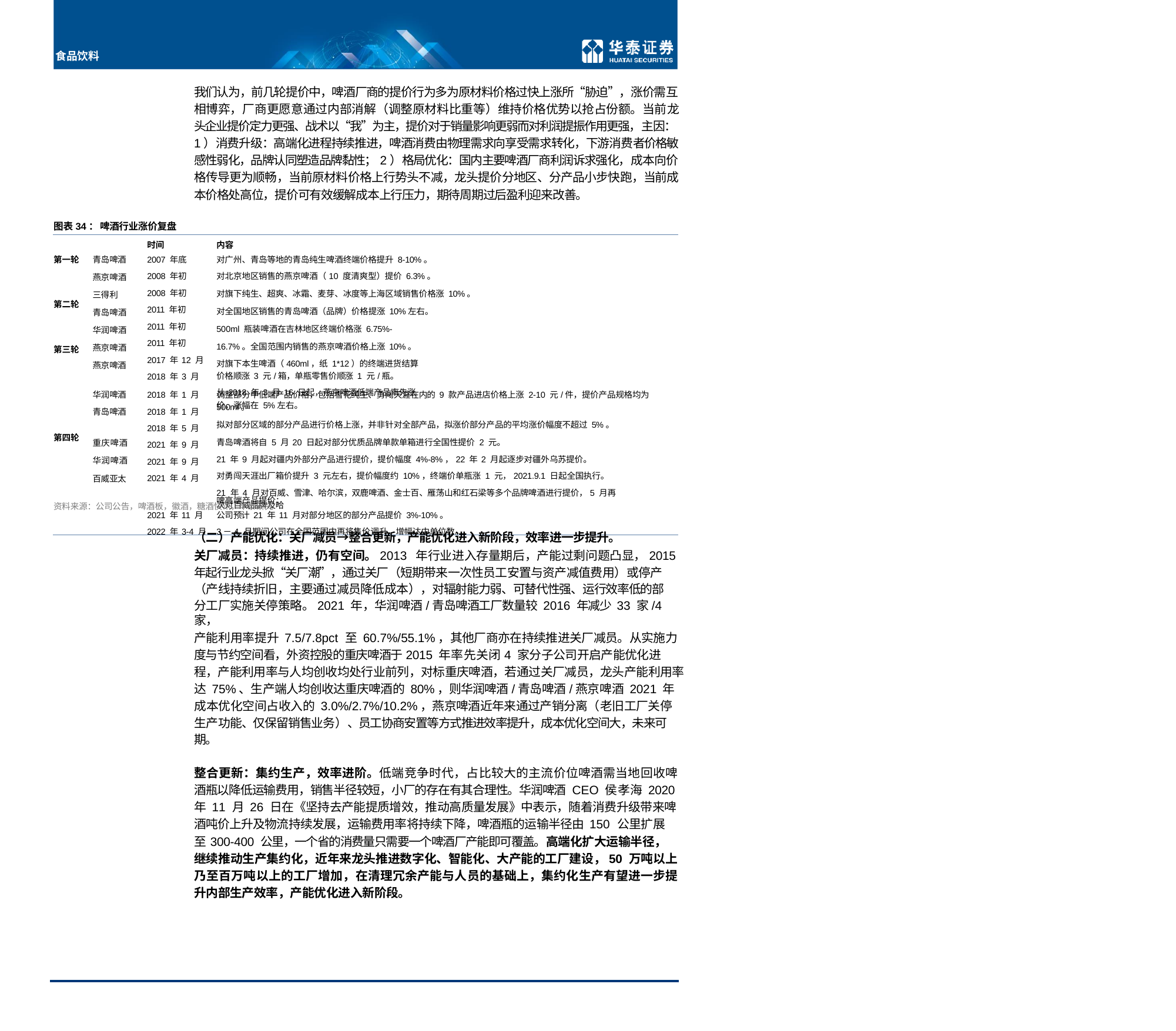

食品饮料
我们认为，前几轮提价中，啤酒厂商的提价行为多为原材料价格过快上涨所“胁迫”，涨价需互相博弈，厂商更愿意通过内部消解（调整原材料比重等）维持价格优势以抢占份额。当前龙头企业提价定力更强、战术以“我”为主，提价对于销量影响更弱而对利润提振作用更强，主因：1）消费升级：高端化进程持续推进，啤酒消费由物理需求向享受需求转化，下游消费者价格敏感性弱化，品牌认同塑造品牌黏性；2）格局优化：国内主要啤酒厂商利润诉求强化，成本向价格传导更为顺畅，当前原材料价格上行势头不减，龙头提价分地区、分产品小步快跑，当前成本价格处高位，提价可有效缓解成本上行压力，期待周期过后盈利迎来改善。

图表34： 啤酒行业涨价复盘
|  |  | 时间 | 内容 |
| --- | --- | --- | --- |
| 第一轮 第二轮 第三轮 | 青岛啤酒 燕京啤酒三得利 青岛啤酒华润啤酒燕京啤酒燕京啤酒 | 2007 年底 2008 年初 2008 年初 2011 年初 2011 年初 2011 年初 2017 年 12 月 2018 年 3 月 | 对广州、青岛等地的青岛纯生啤酒终端价格提升 8-10%。 对北京地区销售的燕京啤酒（10 度清爽型）提价 6.3%。 对旗下纯生、超爽、冰霜、麦芽、冰度等上海区域销售价格涨 10%。对全国地区销售的青岛啤酒（品牌）价格提涨 10%左右。 500ml 瓶装啤酒在吉林地区终端价格涨 6.75%-16.7%。全国范围内销售的燕京啤酒价格上涨 10%。 对旗下本生啤酒（460ml，纸 1\*12）的终端进货结算价格顺涨 3 元/箱，单瓶零售价顺涨 1 元/瓶。 从 2018 年 3 月 16 日起，燕京啤酒低端产品率先涨价，涨幅在 5%左右。 |
| 第四轮 | 华润啤酒 青岛啤酒 重庆啤酒华润啤酒百威亚太 | 2018 年 1 月 2018 年 1 月 2018 年 5 月 2021 年 9 月 2021 年 9 月 2021 年 4 月 | 调整部分中低端产品价格，包括雪花纯生、勇闯天涯在内的 9 款产品进店价格上涨 2-10 元/件，提价产品规格均为 500ml。 拟对部分区域的部分产品进行价格上涨，并非针对全部产品，拟涨价部分产品的平均涨价幅度不超过 5%。青岛啤酒将自 5 月 20 日起对部分优质品牌单款单箱进行全国性提价 2 元。 21 年 9 月起对疆内外部分产品进行提价，提价幅度 4%-8%，22 年 2 月起逐步对疆外乌苏提价。 对勇闯天涯出厂箱价提升 3 元左右，提价幅度约 10%，终端价单瓶涨 1 元，2021.9.1 日起全国执行。 21 年 4 月对百威、雪津、哈尔滨，双鹿啤酒、金士百、雁荡山和红石梁等多个品牌啤酒进行提价，5 月再次对百威品牌及哈 |
|  |  |  | 啤高端产品提价； |
|  |  | 2021 年 11 月 2022 年 3-4 月 | 公司预计 21 年 11 月对部分地区的部分产品提价 3%-10%。 3－4 月期间公司在全国范围内再将售价调升，增幅达中单位数。 |
资料来源：公司公告，啤酒板，徽酒，糖酒快讯，华泰研究

（二）产能优化：关厂减员→整合更新，产能优化进入新阶段，效率进一步提升。
关厂减员：持续推进，仍有空间。2013 年行业进入存量期后，产能过剩问题凸显，2015年起行业龙头掀“关厂潮”，通过关厂（短期带来一次性员工安置与资产减值费用）或停产
（产线持续折旧，主要通过减员降低成本），对辐射能力弱、可替代性强、运行效率低的部
分工厂实施关停策略。2021 年，华润啤酒/青岛啤酒工厂数量较 2016 年减少 33 家/4 家，
产能利用率提升 7.5/7.8pct 至 60.7%/55.1%，其他厂商亦在持续推进关厂减员。从实施力度与节约空间看，外资控股的重庆啤酒于2015 年率先关闭4 家分子公司开启产能优化进程，产能利用率与人均创收均处行业前列，对标重庆啤酒，若通过关厂减员，龙头产能利用率达 75%、生产端人均创收达重庆啤酒的 80%，则华润啤酒/青岛啤酒/燕京啤酒 2021 年成本优化空间占收入的 3.0%/2.7%/10.2%，燕京啤酒近年来通过产销分离（老旧工厂关停生产功能、仅保留销售业务）、员工协商安置等方式推进效率提升，成本优化空间大，未来可期。

整合更新：集约生产，效率进阶。低端竞争时代，占比较大的主流价位啤酒需当地回收啤酒瓶以降低运输费用，销售半径较短，小厂的存在有其合理性。华润啤酒 CEO 侯孝海 2020年 11 月 26 日在《坚持去产能提质增效，推动高质量发展》中表示，随着消费升级带来啤
酒吨价上升及物流持续发展，运输费用率将持续下降，啤酒瓶的运输半径由 150 公里扩展
至 300-400 公里，一个省的消费量只需要一个啤酒厂产能即可覆盖。高端化扩大运输半径，
继续推动生产集约化，近年来龙头推进数字化、智能化、大产能的工厂建设，50 万吨以上乃至百万吨以上的工厂增加，在清理冗余产能与人员的基础上，集约化生产有望进一步提升内部生产效率，产能优化进入新阶段。